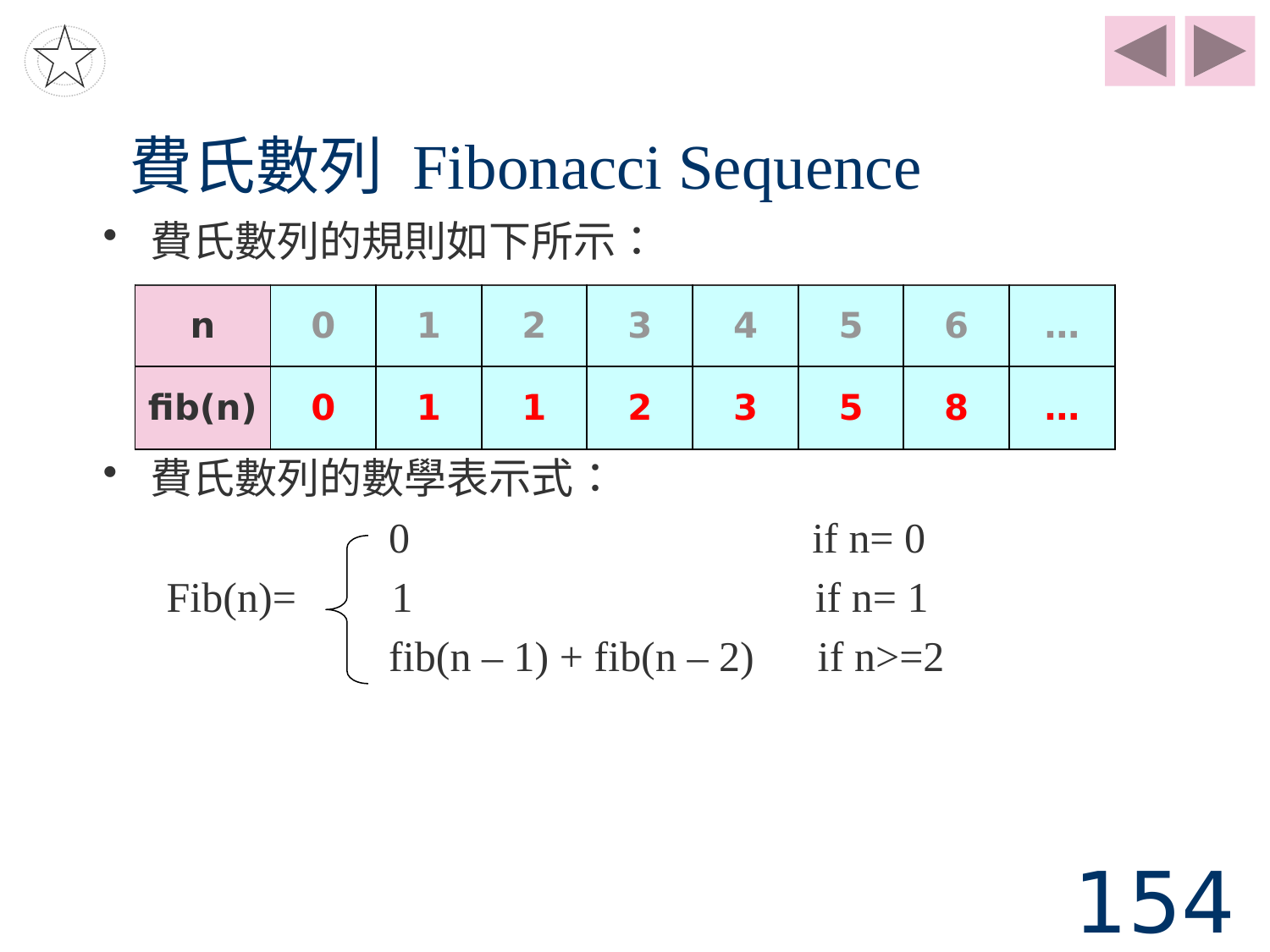

# 費氏數列 Fibonacci Sequence
費氏數列的規則如下所示：

費氏數列的數學表示式：
                           0                                      if n= 0
      Fib(n)=         1                                      if n= 1
                           fib(n – 1) + fib(n – 2)      if n>=2

| n | 0 | 1 | 2 | 3 | 4 | 5 | 6 | … |
| --- | --- | --- | --- | --- | --- | --- | --- | --- |
| fib(n) | 0 | 1 | 1 | 2 | 3 | 5 | 8 | … |

154